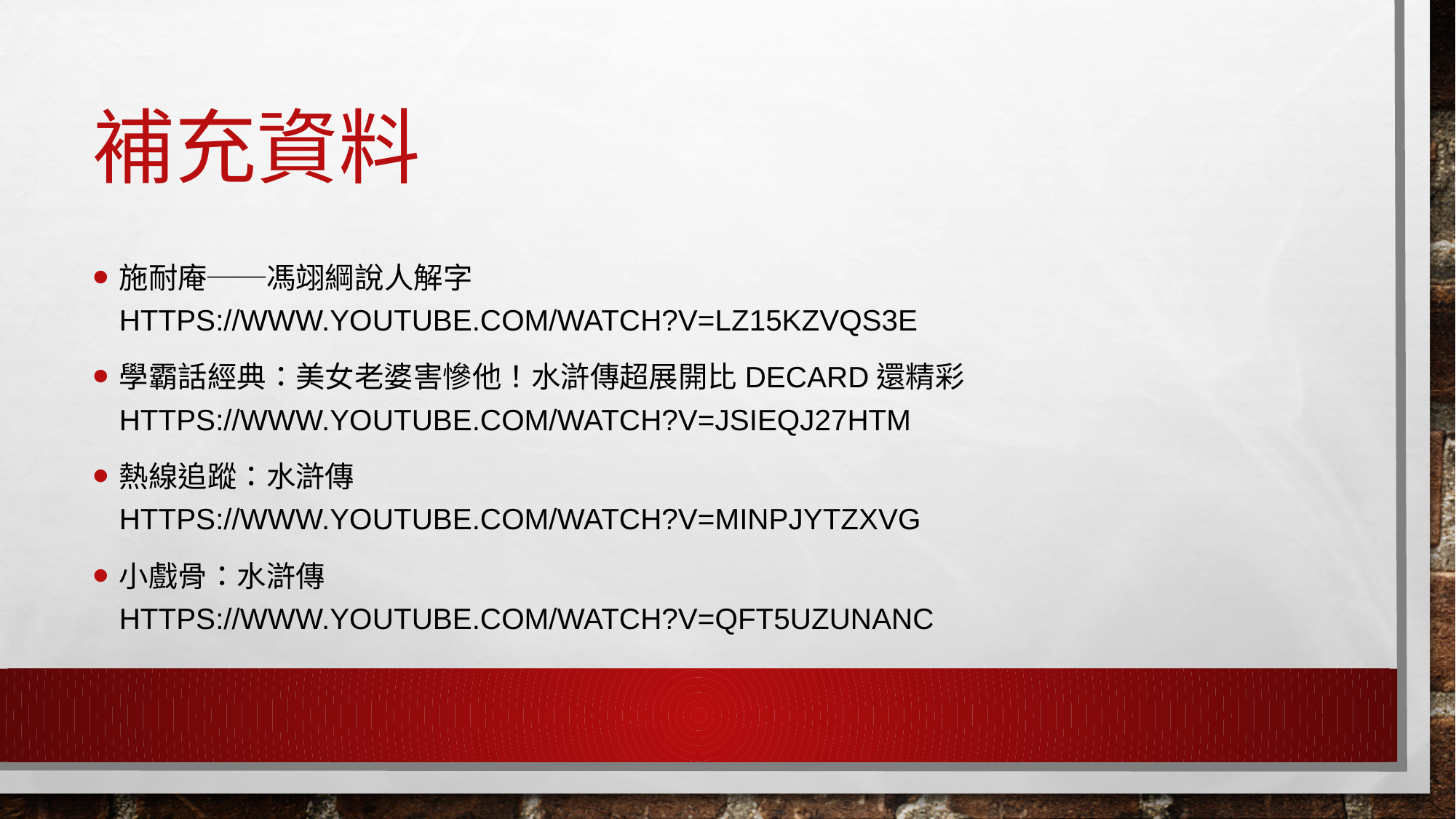

# 補充資料
施耐庵──馮翊綱說人解字
https://www.youtube.com/watch?v=lz15KzVqs3E
學霸話經典：美女老婆害慘他！水滸傳超展開比Decard還精彩
https://www.youtube.com/watch?v=jSieQJ27hTM
熱線追蹤：水滸傳
https://www.youtube.com/watch?v=mINPJyTzxvg
小戲骨：水滸傳
https://www.youtube.com/watch?v=qft5uZunANc